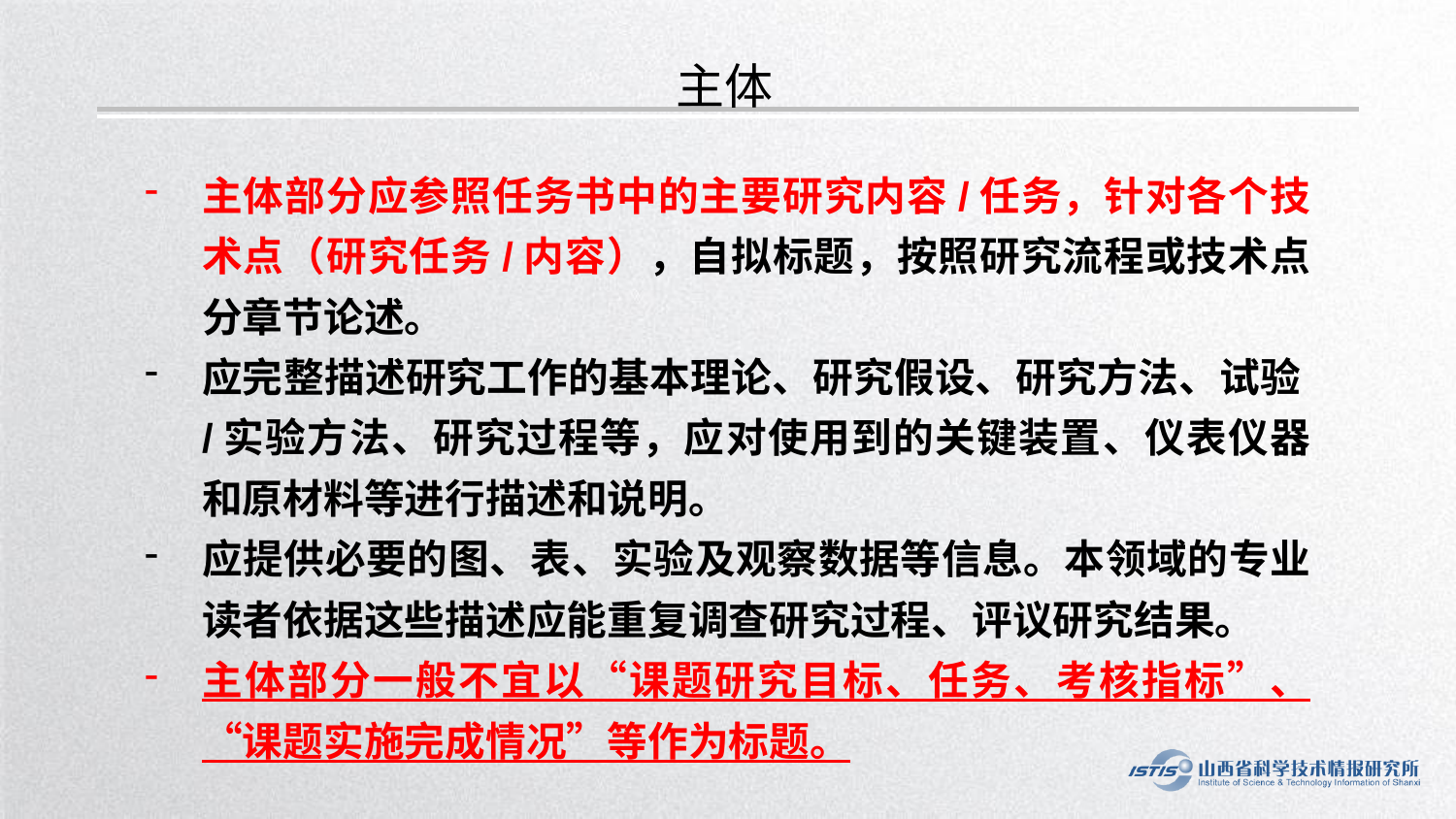

主体
主体部分应参照任务书中的主要研究内容/任务，针对各个技术点（研究任务/内容），自拟标题，按照研究流程或技术点分章节论述。
应完整描述研究工作的基本理论、研究假设、研究方法、试验/实验方法、研究过程等，应对使用到的关键装置、仪表仪器和原材料等进行描述和说明。
应提供必要的图、表、实验及观察数据等信息。本领域的专业读者依据这些描述应能重复调查研究过程、评议研究结果。
主体部分一般不宜以“课题研究目标、任务、考核指标”、“课题实施完成情况”等作为标题。